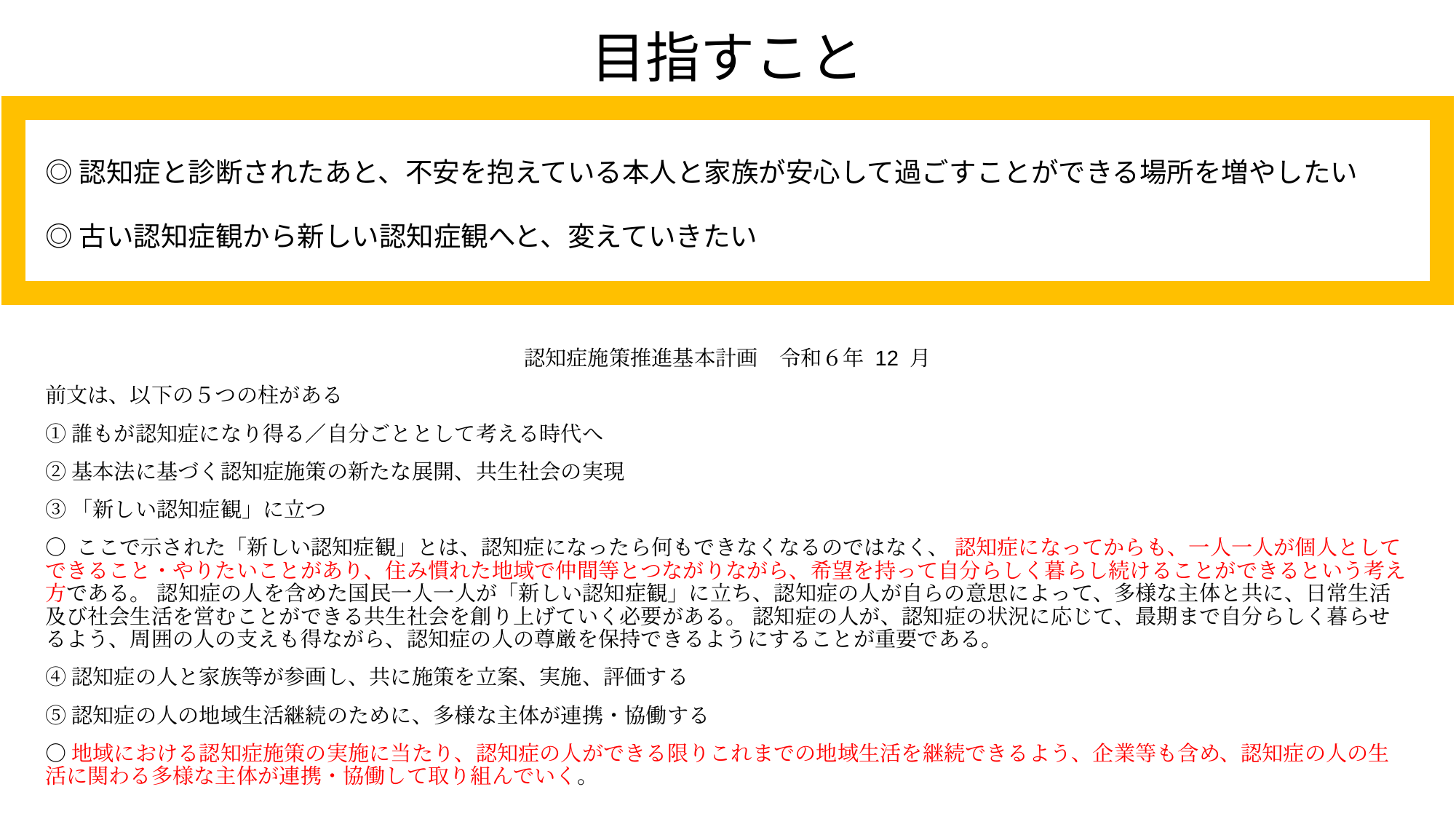

目指すこと

◎認知症と診断されたあと、不安を抱えている本人と家族が安心して過ごすことができる場所を増やしたい
◎古い認知症観から新しい認知症観へと、変えていきたい

認知症施策推進基本計画　令和６年 12 月
前文は、以下の５つの柱がある
①誰もが認知症になり得る／自分ごととして考える時代へ
②基本法に基づく認知症施策の新たな展開、共生社会の実現
③「新しい認知症観」に立つ
○ ここで示された「新しい認知症観」とは、認知症になったら何もできなくなるのではなく、 認知症になってからも、一人一人が個人としてできること・やりたいことがあり、住み慣れた地域で仲間等とつながりながら、希望を持って自分らしく暮らし続けることができるという考え方である。 認知症の人を含めた国民一人一人が「新しい認知症観」に立ち、認知症の人が自らの意思によって、多様な主体と共に、日常生活及び社会生活を営むことができる共生社会を創り上げていく必要がある。 認知症の人が、認知症の状況に応じて、最期まで自分らしく暮らせるよう、周囲の人の支えも得ながら、認知症の人の尊厳を保持できるようにすることが重要である。
④認知症の人と家族等が参画し、共に施策を立案、実施、評価する
⑤認知症の人の地域生活継続のために、多様な主体が連携・協働する
○地域における認知症施策の実施に当たり、認知症の人ができる限りこれまでの地域生活を継続できるよう、企業等も含め、認知症の人の生活に関わる多様な主体が連携・協働して取り組んでいく。